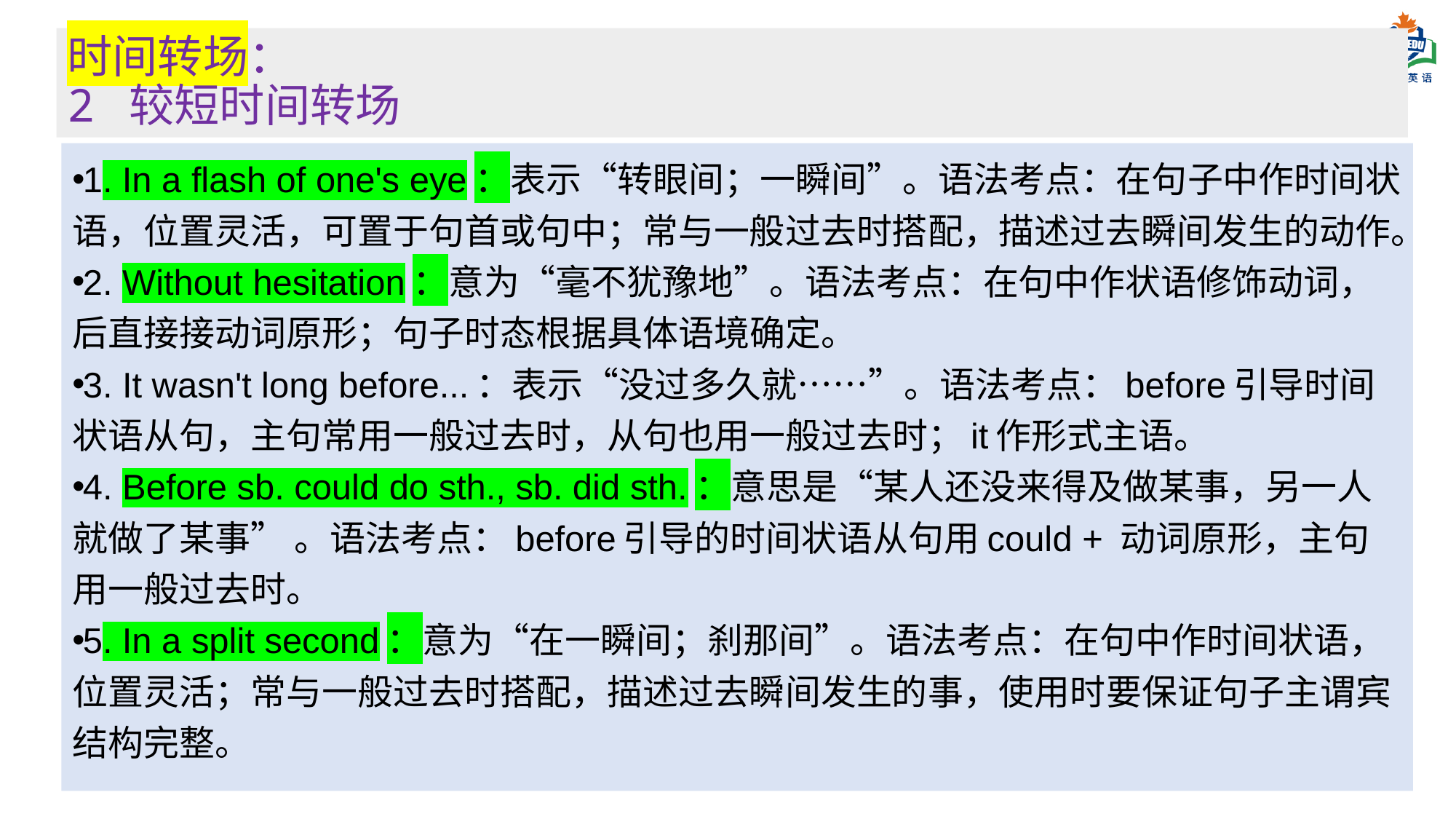

# 时间转场： 2 较短时间转场
1. In a flash of one's eye：表示“转眼间；一瞬间”。语法考点：在句子中作时间状语，位置灵活，可置于句首或句中；常与一般过去时搭配，描述过去瞬间发生的动作。
2. Without hesitation：意为“毫不犹豫地”。语法考点：在句中作状语修饰动词，后直接接动词原形；句子时态根据具体语境确定。
3. It wasn't long before...：表示“没过多久就……”。语法考点：before引导时间状语从句，主句常用一般过去时，从句也用一般过去时；it作形式主语。
4. Before sb. could do sth., sb. did sth.：意思是“某人还没来得及做某事，另一人就做了某事” 。语法考点：before引导的时间状语从句用could + 动词原形，主句用一般过去时。
5. In a split second：意为“在一瞬间；刹那间”。语法考点：在句中作时间状语，位置灵活；常与一般过去时搭配，描述过去瞬间发生的事，使用时要保证句子主谓宾结构完整。